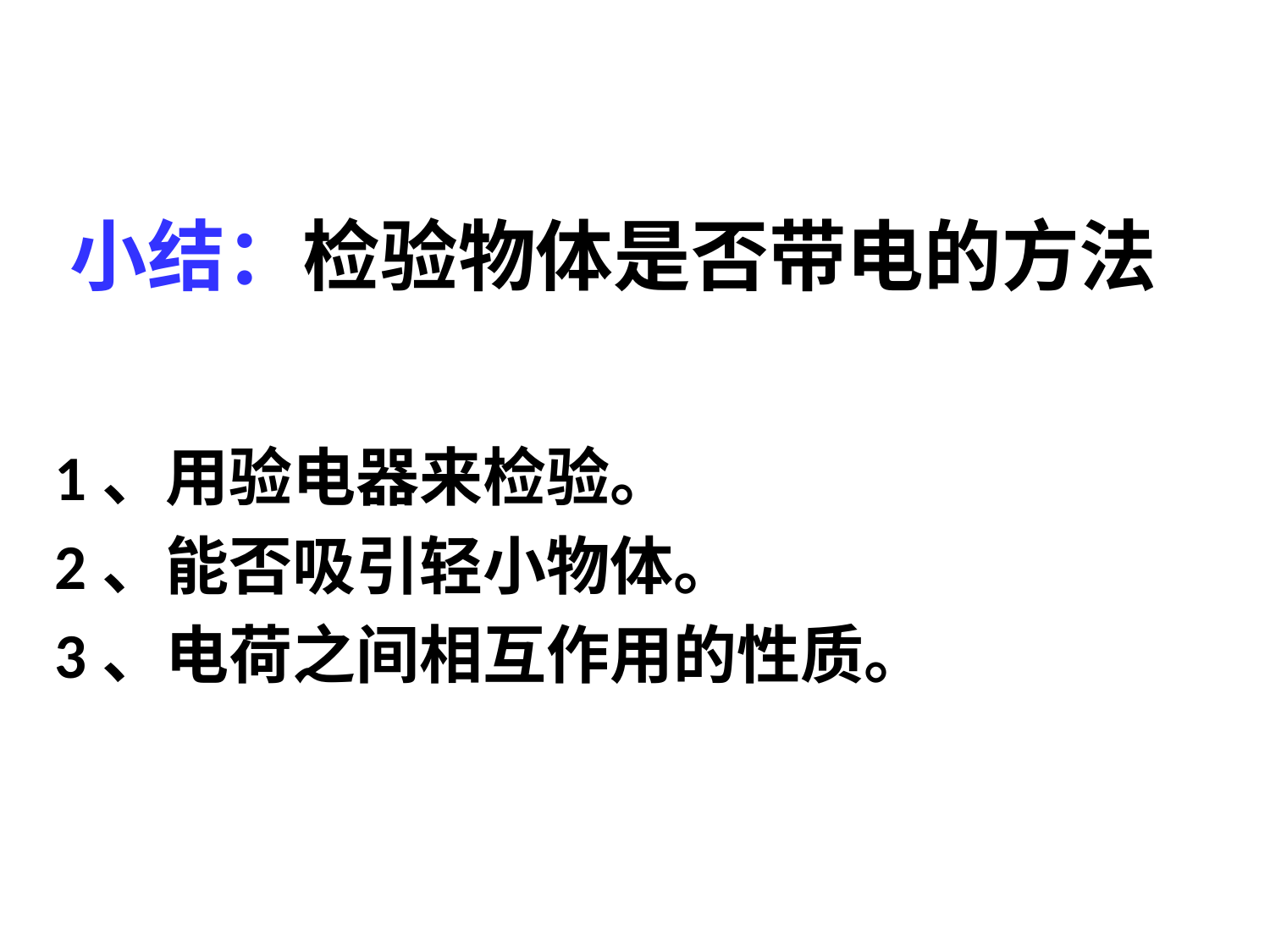

# 小结：检验物体是否带电的方法
1、用验电器来检验。
2、能否吸引轻小物体。
3、电荷之间相互作用的性质。